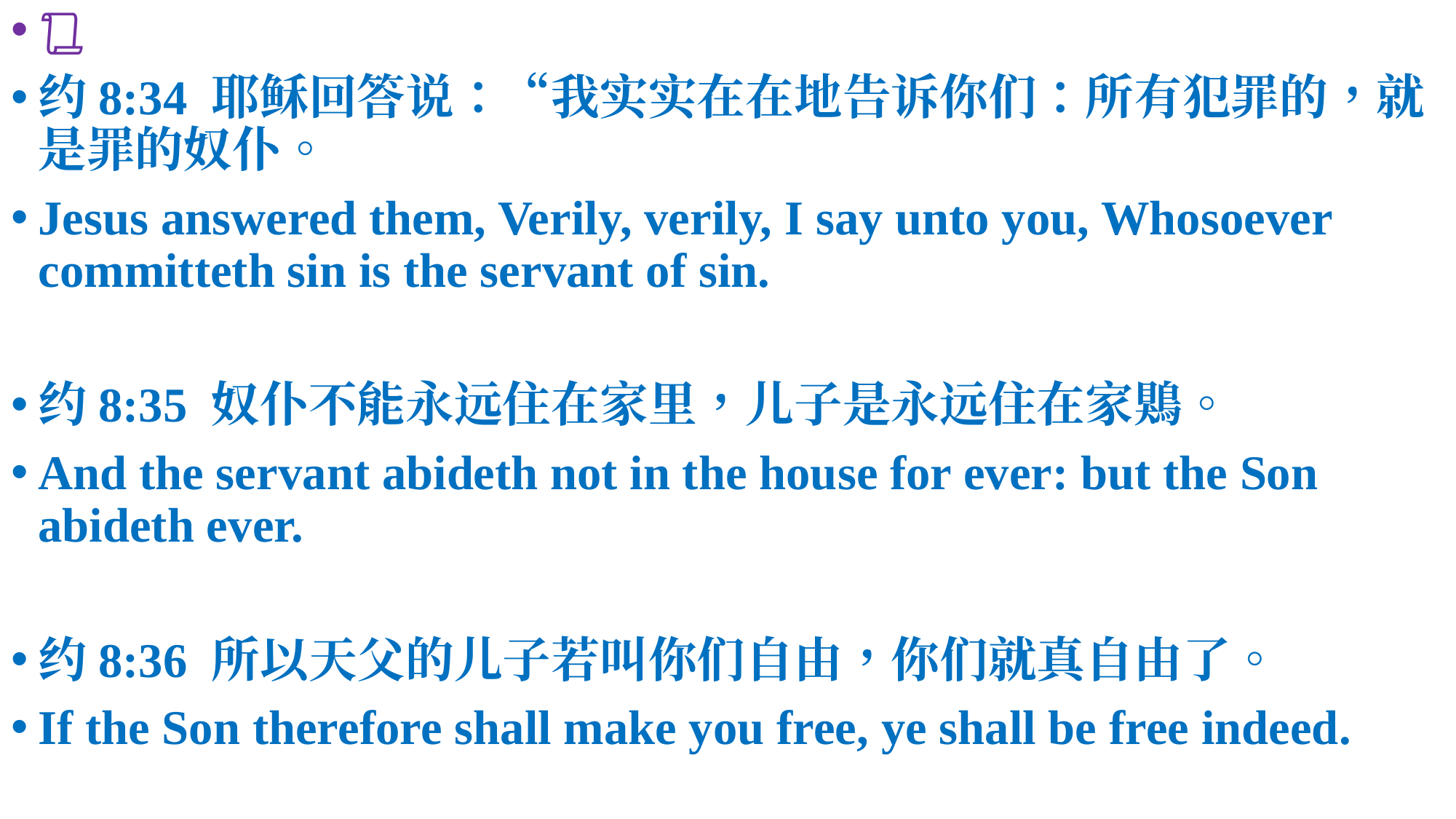

📜
约8:34 耶稣回答说：“我实实在在地告诉你们：所有犯罪的，就是罪的奴仆。
Jesus answered them, Verily, verily, I say unto you, Whosoever committeth sin is the servant of sin.

约8:35 奴仆不能永远住在家里，儿子是永远住在家鶪。
And the servant abideth not in the house for ever: but the Son abideth ever.

约8:36 所以天父的儿子若叫你们自由，你们就真自由了。
If the Son therefore shall make you free, ye shall be free indeed.